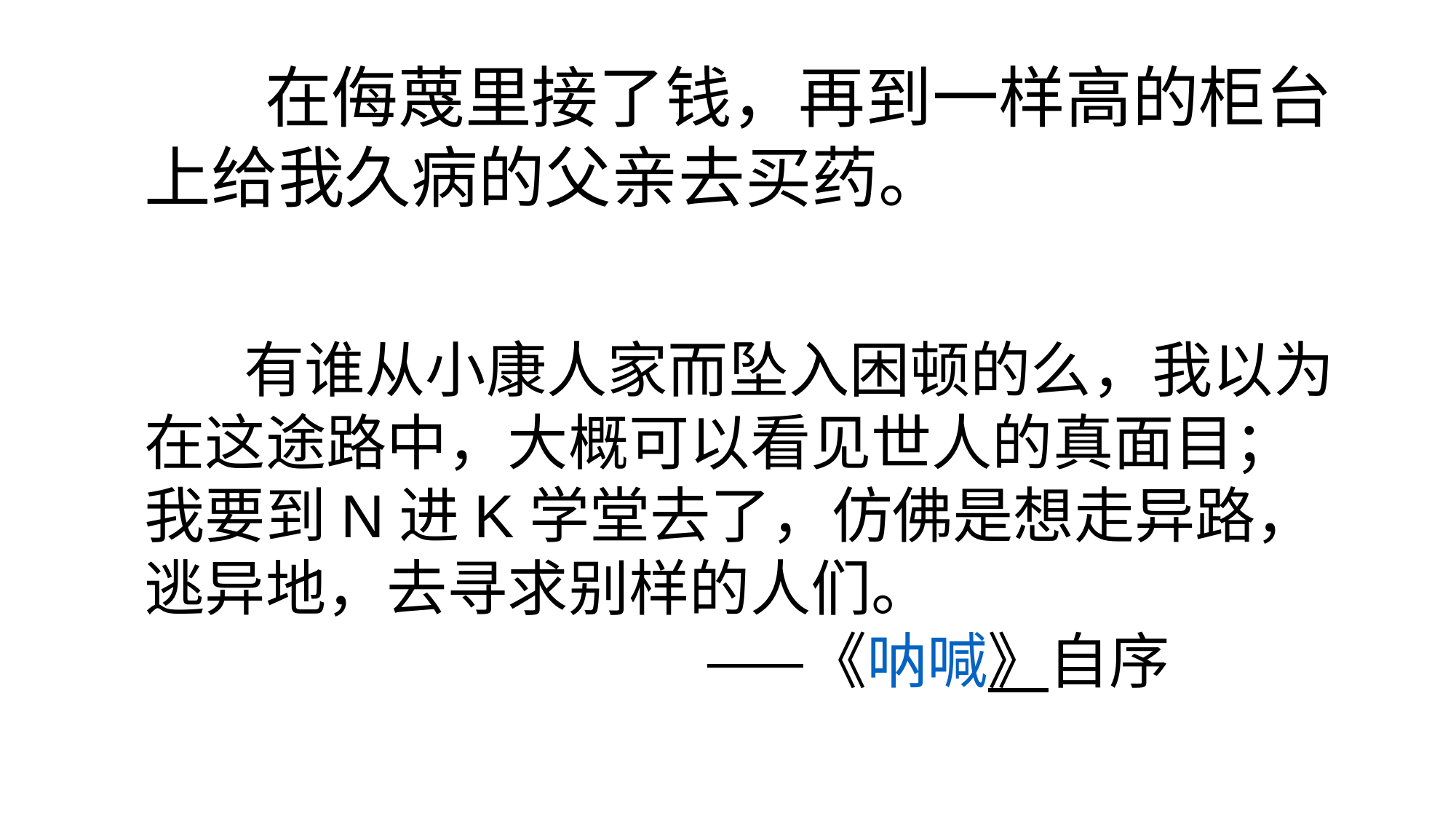

在侮蔑里接了钱，再到一样高的柜台上给我久病的父亲去买药。

               有谁从小康人家而坠入困顿的么，我以为在这途路中，大概可以看见世人的真面目；我要到N进K学堂去了，仿佛是想走异路，逃异地，去寻求别样的人们。
                                        ——《呐喊》自序